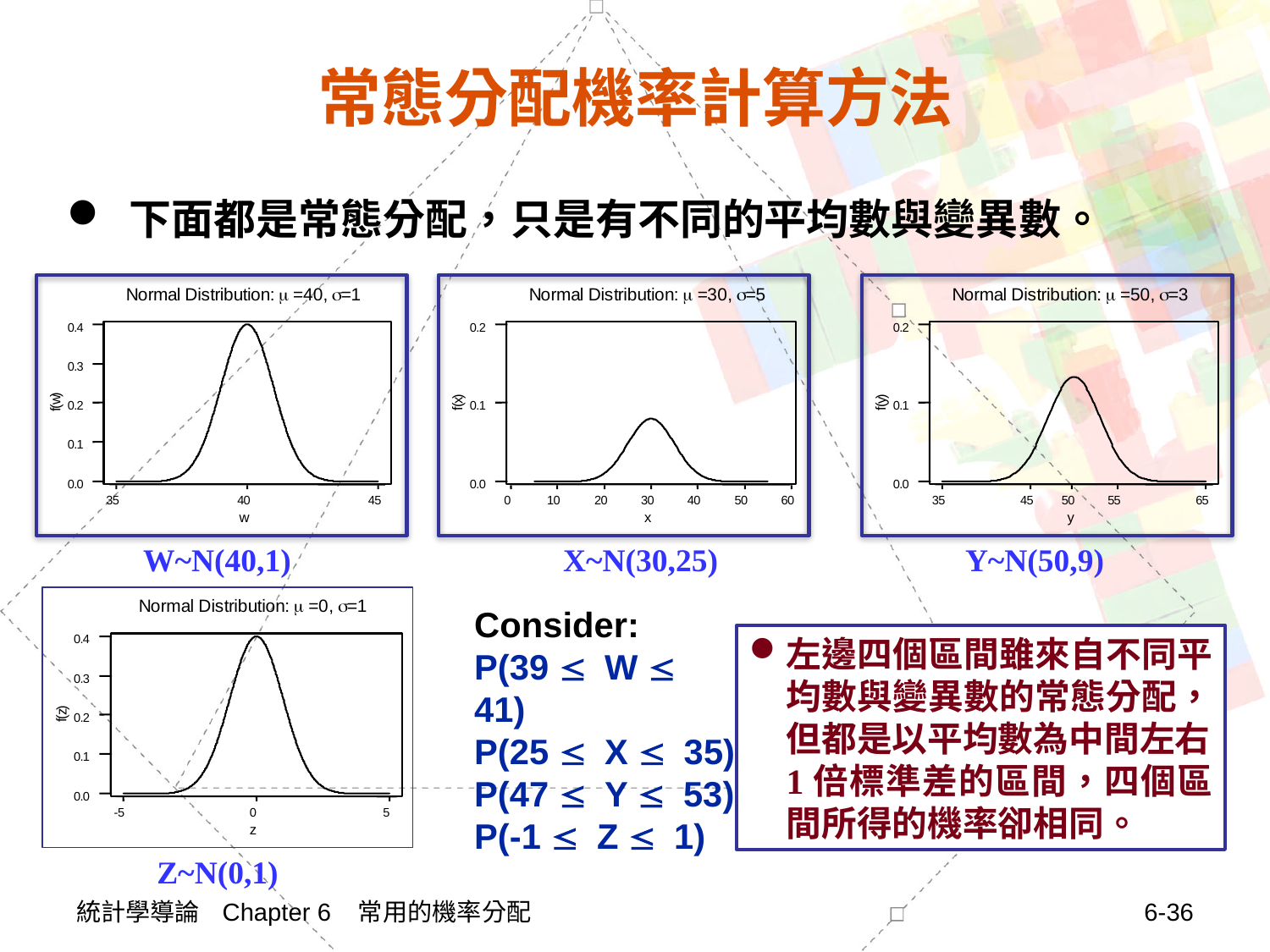

# 常態分配機率計算方法
 下面都是常態分配，只是有不同的平均數與變異數。

N
o
r
m
a
l

D
i
s
t
r
i
b
u
t
i
o
n
:

μ
=
4
0
,

σ
=
1
0
.
4

0
.
3

)
w
0
.
2
(
f

0
.
1

0
.
0

3
5
4
0
4
5
w
N
o
r
m
a
l

D
i
s
t
r
i
b
u
t
i
o
n
:

μ
=
3
0
,

σ
=
5
0
.
2

)
x
0
.
1
(
f

0
.
0

0
1
0
2
0
3
0
4
0
5
0
6
0
x
N
o
r
m
a
l

D
i
s
t
r
i
b
u
t
i
o
n
:

μ
=
5
0
,

σ
=
3
0
.
2

)
y
0
.
1
(
f

0
.
0

3
5
4
5
5
5
6
5
5
0
y
W~N(40,1)
X~N(30,25)
Y~N(50,9)

N
o
r
m
a
l

D
i
s
t
r
i
b
u
t
i
o
n
:

μ
=
0
,

σ
=
1
0
.
4

0
.
3

)
z
0
.
2
(
f

0
.
1

0
.
0

-
5
0
5
z
Consider:
P(39 ≤ W ≤ 41)
P(25 ≤ X ≤ 35)
P(47 ≤ Y ≤ 53)
P(-1 ≤ Z ≤ 1)

左邊四個區間雖來自不同平均數與變異數的常態分配，但都是以平均數為中間左右1倍標準差的區間，四個區間所得的機率卻相同。
Z~N(0,1)
統計學導論   Chapter 6   常用的機率分配
6-36